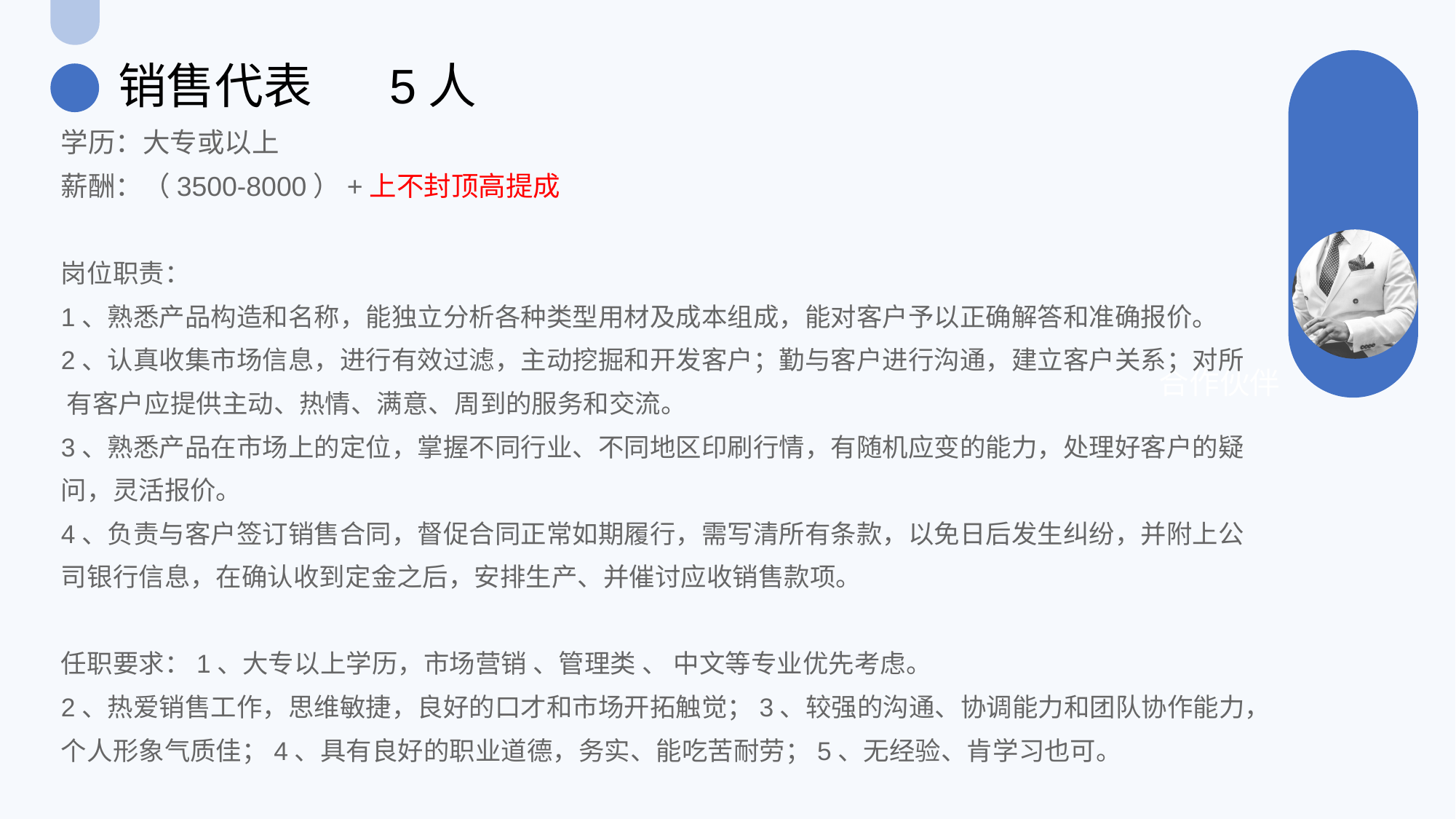

销售代表      5人

学历：大专或以上  薪酬：（3500-8000）+上不封顶高提成

岗位职责：
1、熟悉产品构造和名称，能独立分析各种类型用材及成本组成，能对客户予以正确解答和准确报价。
2、认真收集市场信息，进行有效过滤，主动挖掘和开发客户；勤与客户进行沟通，建立客户关系；对所    有客户应提供主动、热情、满意、周到的服务和交流。
3、熟悉产品在市场上的定位，掌握不同行业、不同地区印刷行情，有随机应变的能力，处理好客户的疑问，灵活报价。
4、负责与客户签订销售合同，督促合同正常如期履行，需写清所有条款，以免日后发生纠纷，并附上公司银行信息，在确认收到定金之后，安排生产、并催讨应收销售款项。

任职要求：1、大专以上学历，市场营销 、管理类 、 中文等专业优先考虑。
2、热爱销售工作，思维敏捷，良好的口才和市场开拓触觉；3、较强的沟通、协调能力和团队协作能力，个人形象气质佳；4、具有良好的职业道德，务实、能吃苦耐劳；5、无经验、肯学习也可。

合作伙伴